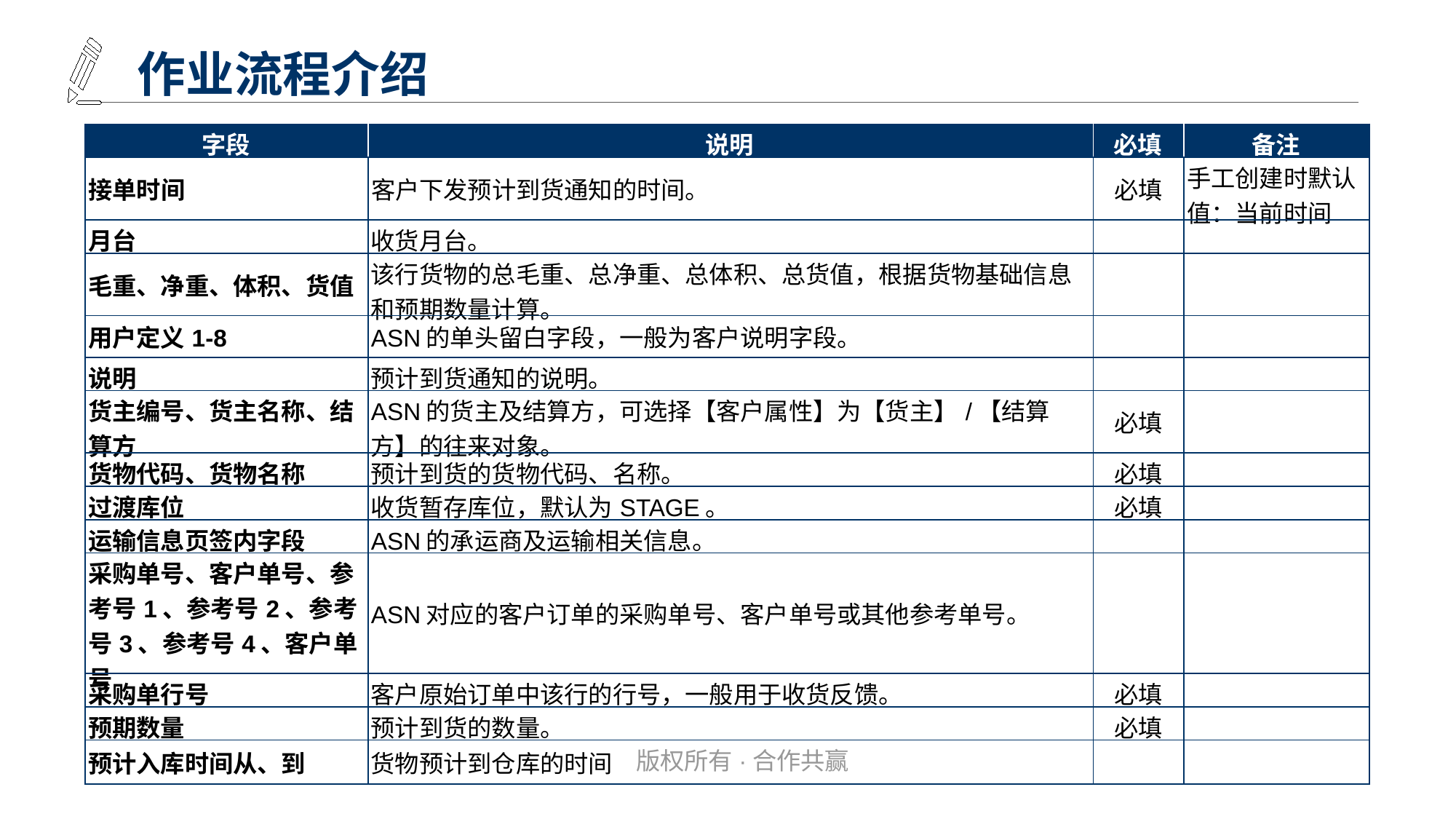

作业流程介绍
| 字段 | 说明 | 必填 | 备注 |
| --- | --- | --- | --- |
| 接单时间 | 客户下发预计到货通知的时间。 | 必填 | 手工创建时默认值：当前时间 |
| 月台 | 收货月台。 |  |  |
| 毛重、净重、体积、货值 | 该行货物的总毛重、总净重、总体积、总货值，根据货物基础信息和预期数量计算。 |  |  |
| 用户定义1-8 | ASN的单头留白字段，一般为客户说明字段。 |  |  |
| 说明 | 预计到货通知的说明。 |  |  |
| 货主编号、货主名称、结算方 | ASN的货主及结算方，可选择【客户属性】为【货主】/【结算方】的往来对象。 | 必填 |  |
| 货物代码、货物名称 | 预计到货的货物代码、名称。 | 必填 |  |
| 过渡库位 | 收货暂存库位，默认为STAGE。 | 必填 |  |
| 运输信息页签内字段 | ASN的承运商及运输相关信息。 |  |  |
| 采购单号、客户单号、参考号1、参考号2、参考号3、参考号4、客户单号 | ASN对应的客户订单的采购单号、客户单号或其他参考单号。 |  |  |
| 采购单行号 | 客户原始订单中该行的行号，一般用于收货反馈。 | 必填 |  |
| 预期数量 | 预计到货的数量。 | 必填 |  |
| 预计入库时间从、到 | 货物预计到仓库的时间 |  |  |